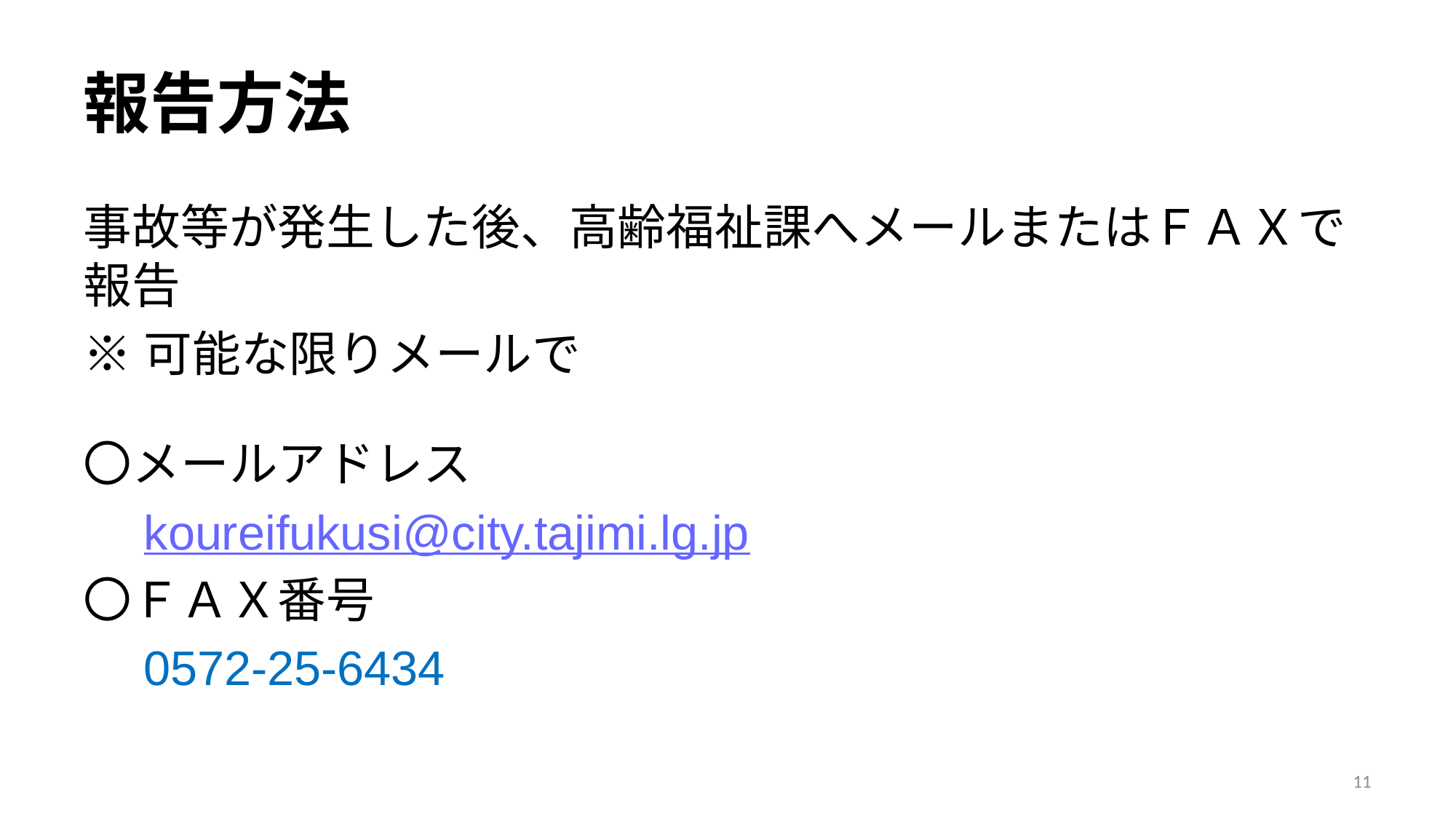

# 報告方法
事故等が発生した後、高齢福祉課へメールまたはＦＡＸで報告
※可能な限りメールで

〇メールアドレス
　koureifukusi@city.tajimi.lg.jp
〇ＦＡＸ番号
　0572-25-6434
11